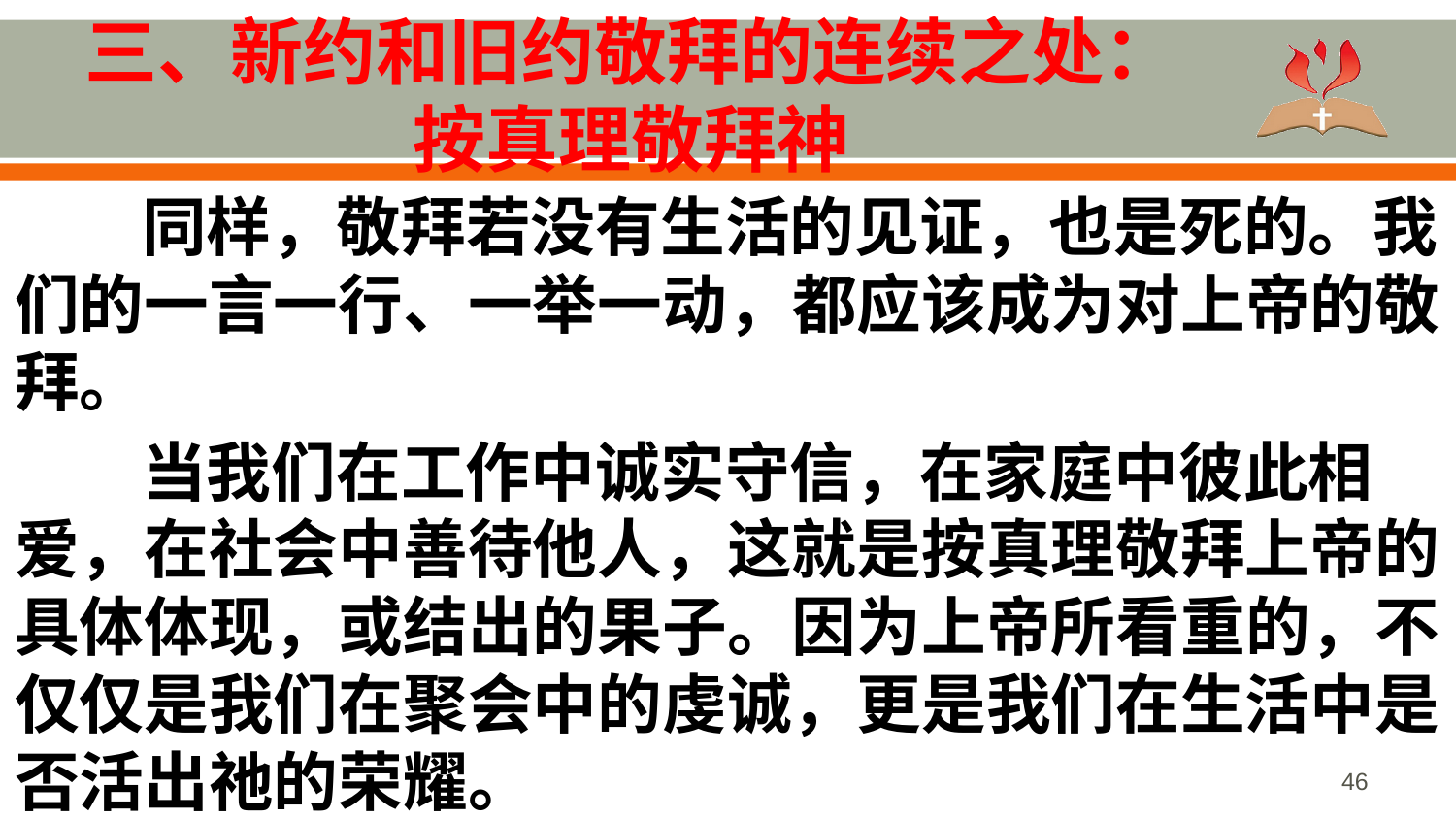

# 三、新约和旧约敬拜的连续之处：按真理敬拜神
同样，敬拜若没有生活的见证，也是死的。我们的一言一行、一举一动，都应该成为对上帝的敬拜。
当我们在工作中诚实守信，在家庭中彼此相爱，在社会中善待他人，这就是按真理敬拜上帝的具体体现，或结出的果子。因为上帝所看重的，不仅仅是我们在聚会中的虔诚，更是我们在生活中是否活出祂的荣耀。

46